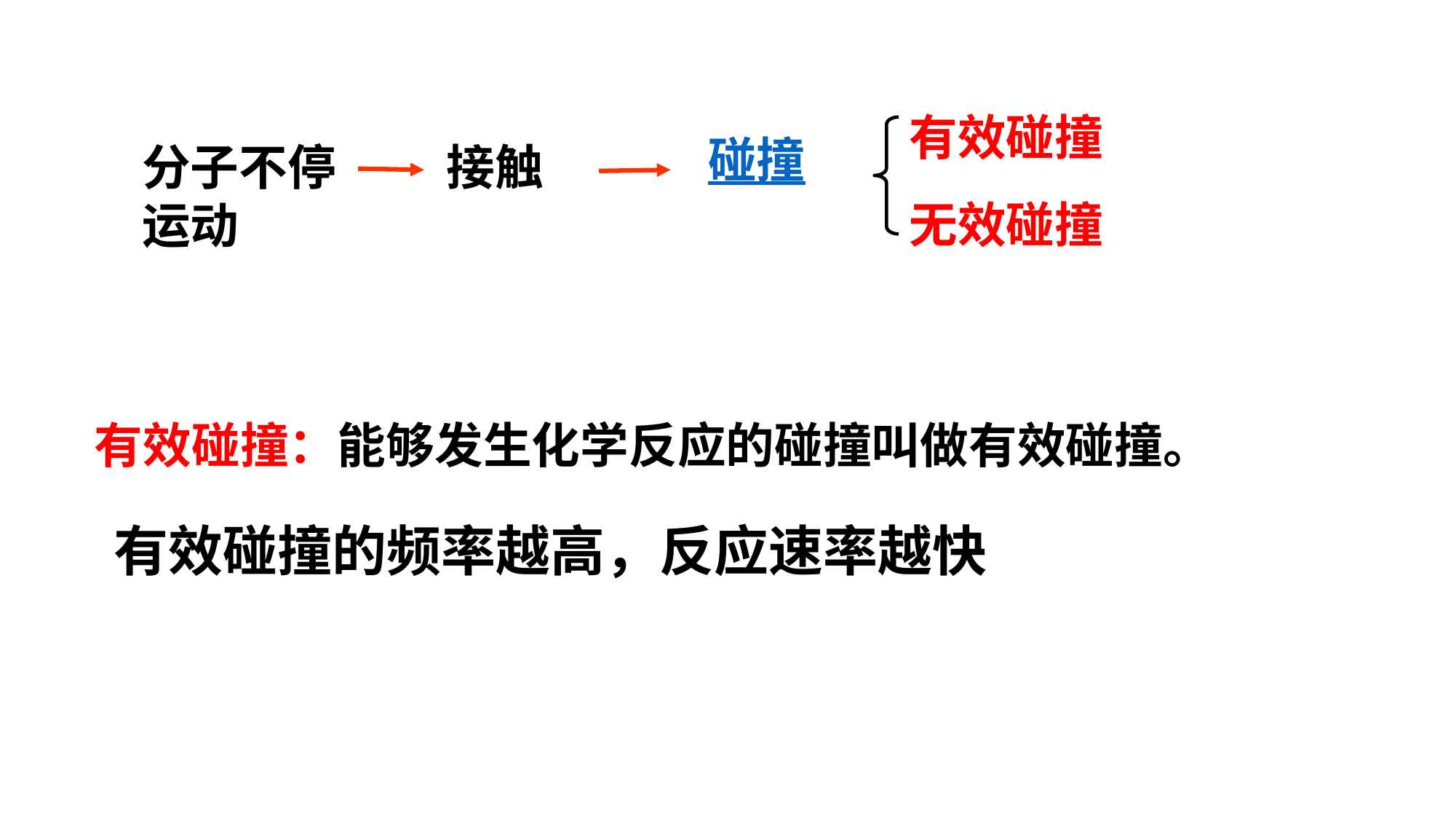

有效碰撞
无效碰撞

碰撞
分子不停运动
接触
有效碰撞：能够发生化学反应的碰撞叫做有效碰撞。
有效碰撞的频率越高，反应速率越快